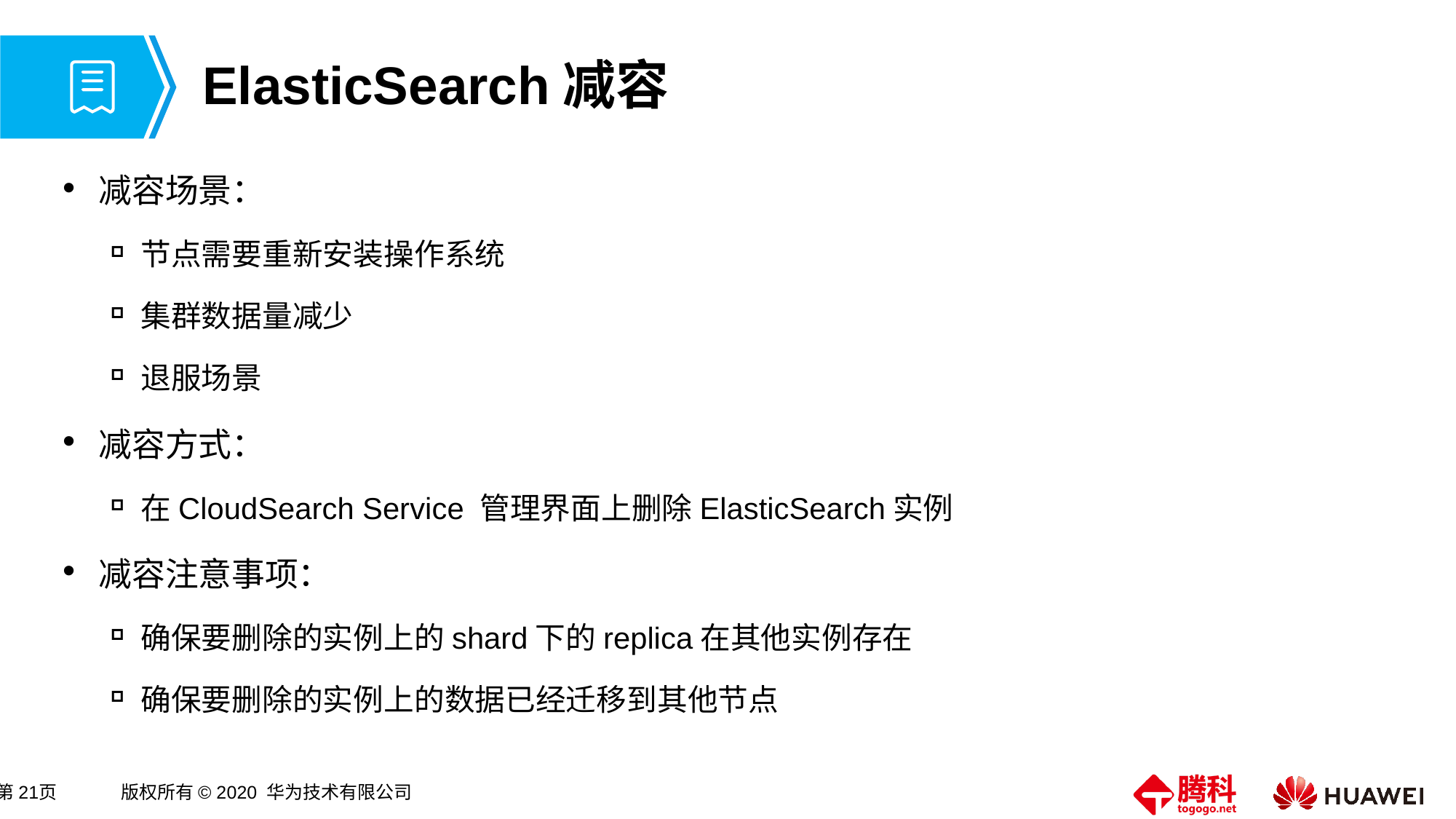

# ElasticSearch减容
减容场景：
节点需要重新安装操作系统
集群数据量减少
退服场景
减容方式：
在CloudSearch Service 管理界面上删除ElasticSearch实例
减容注意事项：
确保要删除的实例上的shard下的replica在其他实例存在
确保要删除的实例上的数据已经迁移到其他节点